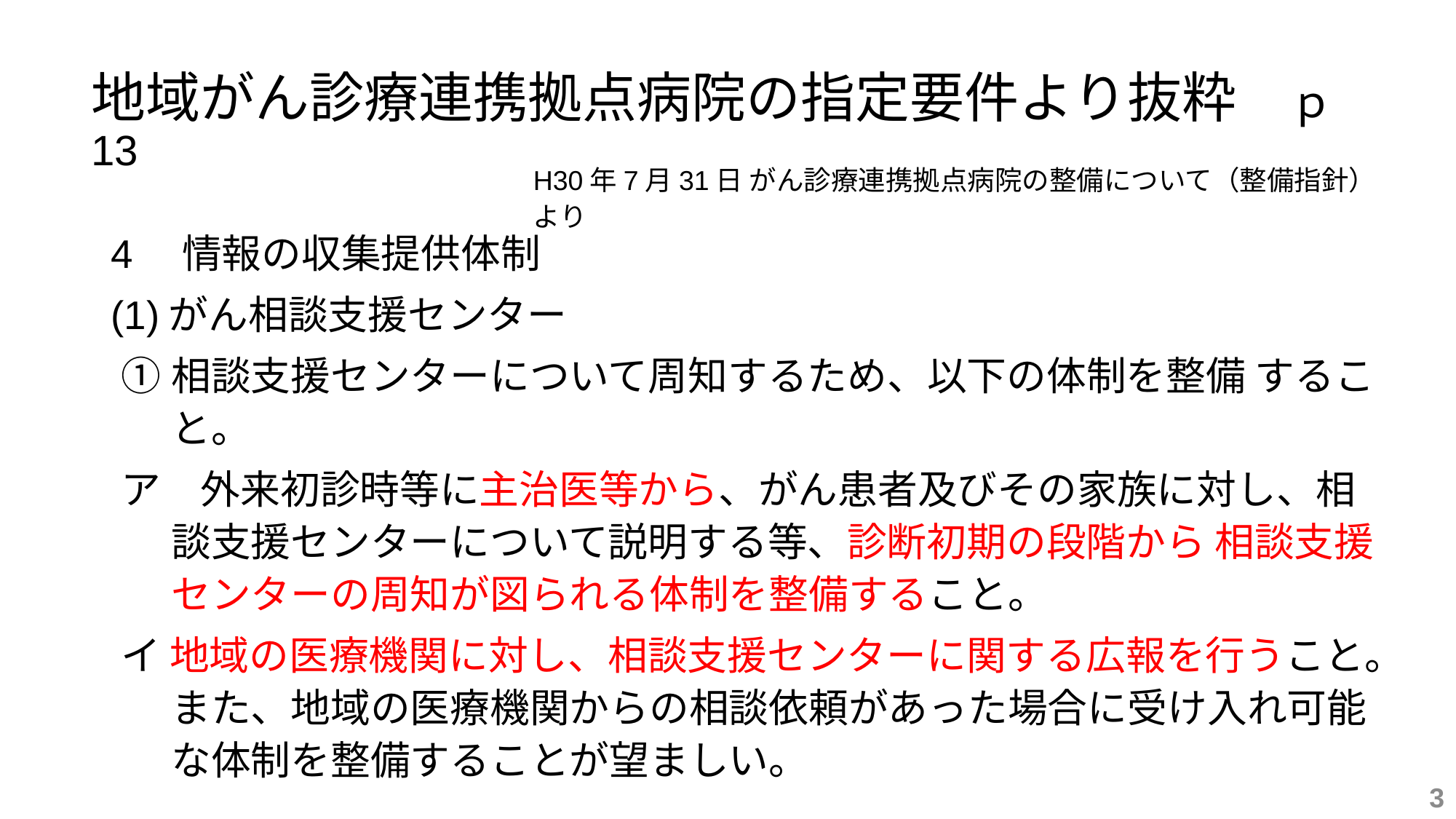

# 地域がん診療連携拠点病院の指定要件より抜粋　ｐ13
H30年7月31日 がん診療連携拠点病院の整備について（整備指針）より
4　情報の収集提供体制
(1)がん相談支援センター
①	相談支援センターについて周知するため、以下の体制を整備 すること。
ア　外来初診時等に主治医等から、がん患者及びその家族に対し、相談支援センターについて説明する等、診断初期の段階から 相談支援センターの周知が図られる体制を整備すること。
イ 地域の医療機関に対し、相談支援センターに関する広報を行うこと。また、地域の医療機関からの相談依頼があった場合に受け入れ可能な体制を整備することが望ましい。

3